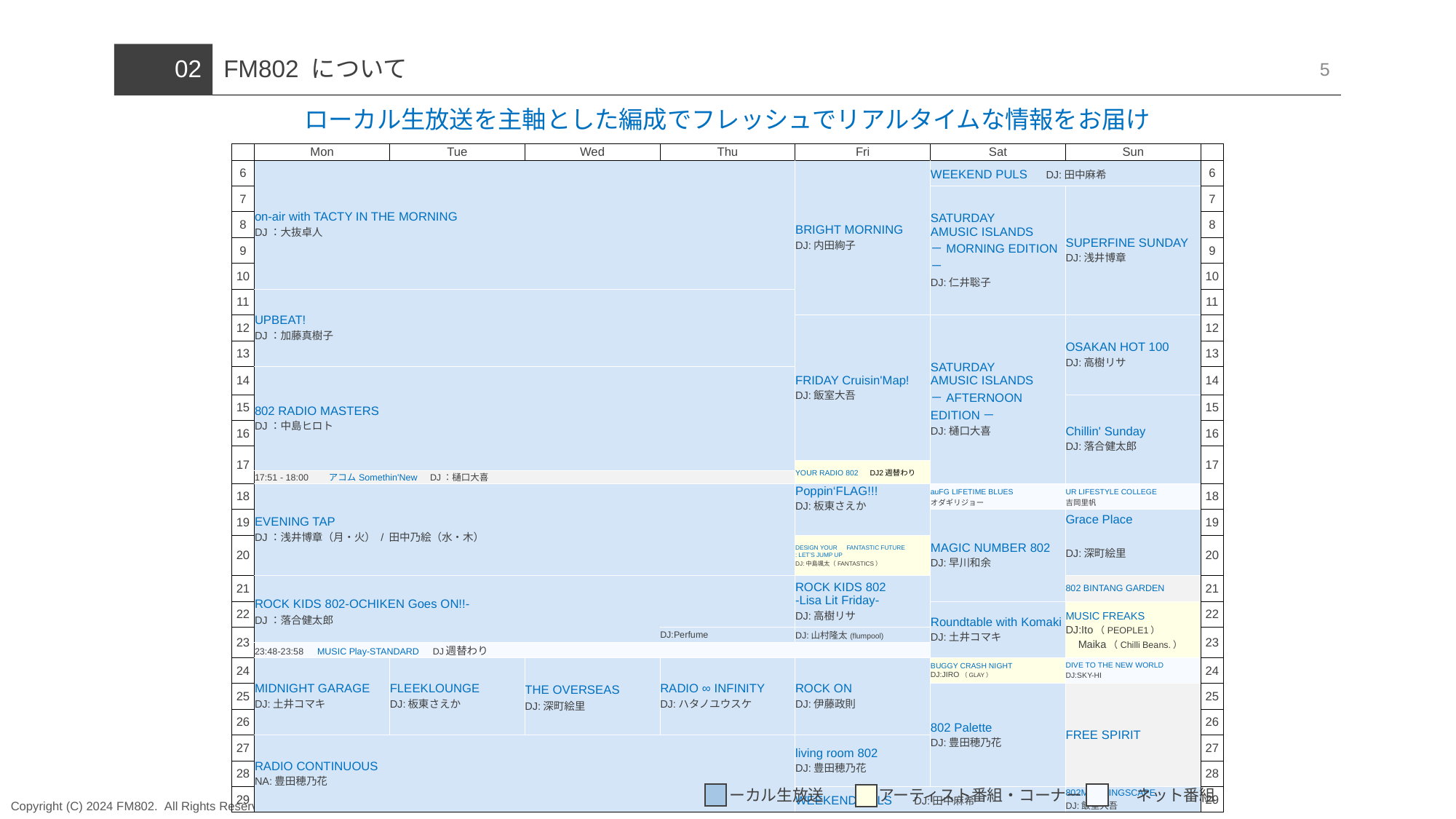

5
# 02
FM802 について
ローカル生放送を主軸とした編成でフレッシュでリアルタイムな情報をお届け
|  | Mon | Tue | Wed | Thu | Fri | Sat | Sun |  |
| --- | --- | --- | --- | --- | --- | --- | --- | --- |
| 6 | on-air with TACTY IN THE MORNING DJ：大抜卓人 |  |  |  | BRIGHT MORNING DJ:内田絢子 | WEEKEND PULS　DJ:田中麻希 |  | 6 |
| 7 |  |  |  |  |  | SATURDAY AMUSIC ISLANDS －MORNING EDITION－ DJ:仁井聡子 | SUPERFINE SUNDAY DJ:浅井博章 | 7 |
| 8 |  |  |  |  |  |  |  | 8 |
| 9 |  |  |  |  |  |  |  | 9 |
| 10 |  |  |  |  |  |  |  | 10 |
| 11 | UPBEAT! DJ：加藤真樹子 |  |  |  |  |  |  | 11 |
| 12 |  |  |  |  | FRIDAY Cruisin'Map! DJ:飯室大吾 | SATURDAY AMUSIC ISLANDS －AFTERNOON EDITION－ DJ:樋口大喜 | OSAKAN HOT 100 DJ:高樹リサ | 12 |
| 13 |  |  |  |  |  |  |  | 13 |
| 14 | 802 RADIO MASTERS DJ：中島ヒロト |  |  |  |  |  |  | 14 |
| 15 |  |  |  |  |  |  | Chillin' Sunday DJ:落合健太郎 | 15 |
| 16 |  |  |  |  |  |  |  | 16 |
| 17 |  |  |  |  |  |  |  | 17 |
|  |  |  |  |  | YOUR RADIO 802　DJ2週替わり |  |  |  |
|  | 17:51 - 18:00　　アコムSomethin'New DJ：樋口大喜 |  |  |  |  |  |  |  |
| 18 | EVENING TAP DJ：浅井博章（月・火） / 田中乃絵（水・木） |  |  |  | Poppin‘FLAG!!! DJ:板東さえか | auFG LIFETIME BLUES 　　　　　 オダギリジョー | UR LIFESTYLE COLLEGE 　　　　　 吉岡里帆 | 18 |
| 19 |  |  |  |  |  | MAGIC NUMBER 802 DJ:早川和余 | Grace Place　　　　　　　　　　　　　 DJ:深町絵里 | 19 |
| 20 |  |  |  |  | DESIGN YOUR　FANTASTIC FUTURE : LET’S JUMP UP DJ:中島颯太（FANTASTICS） |  |  | 20 |
| 21 | ROCK KIDS 802-OCHIKEN Goes ON!!-　　　　　 DJ：落合健太郎 |  |  |  | ROCK KIDS 802 -Lisa Lit Friday- DJ:高樹リサ |  | 802 BINTANG GARDEN | 21 |
| 22 |  |  |  |  |  | Roundtable with Komaki DJ:土井コマキ | MUSIC FREAKS 　 DJ:Ito（PEOPLE1） Maika（Chilli Beans.） | 22 |
| 23 |  |  |  | DJ:Perfume | DJ:山村隆太(flumpool) |  |  | 23 |
|  | 23:48-23:58　MUSIC Play-STANDARD　DJ週替わり |  |  |  |  |  |  |  |
| 24 | MIDNIGHT GARAGE DJ:土井コマキ | FLEEKLOUNGE DJ:板東さえか | THE OVERSEAS　　 DJ:深町絵里 | RADIO ∞ INFINITY DJ:ハタノユウスケ | ROCK ON DJ:伊藤政則 | BUGGY CRASH NIGHT DJ:JIRO（GLAY） | DIVE TO THE NEW WORLD DJ:SKY-HI | 24 |
| 25 |  |  |  |  |  | 802 Palette DJ:豊田穂乃花 | FREE SPIRIT | 25 |
| 26 |  |  |  |  |  |  |  | 26 |
| 27 | RADIO CONTINUOUS NA:豊田穂乃花 |  |  |  | living room 802 DJ:豊田穂乃花 |  |  | 27 |
| 28 |  |  |  |  |  |  |  | 28 |
| 29 |  |  |  |  | WEEKEND PULS 　DJ:田中麻希 |  | 802MORNINGSCAPE DJ:飯室大吾 | 29 |
　　 ローカル生放送  　　　アーティスト番組・コーナー  　　　ネット番組